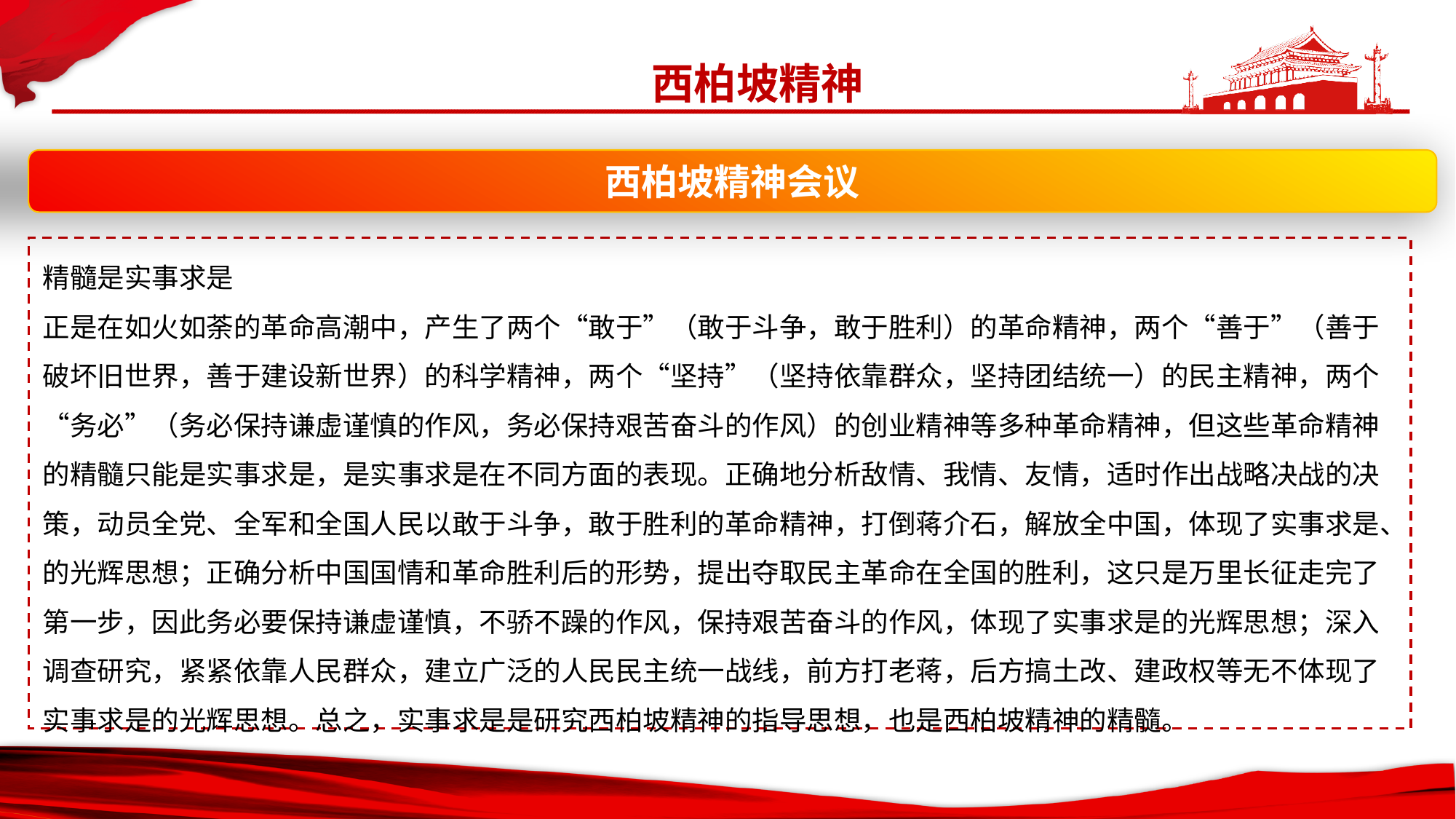

西柏坡精神
西柏坡精神会议

精髓是实事求是
正是在如火如荼的革命高潮中，产生了两个“敢于”（敢于斗争，敢于胜利）的革命精神，两个“善于”（善于破坏旧世界，善于建设新世界）的科学精神，两个“坚持”（坚持依靠群众，坚持团结统一）的民主精神，两个“务必”（务必保持谦虚谨慎的作风，务必保持艰苦奋斗的作风）的创业精神等多种革命精神，但这些革命精神的精髓只能是实事求是，是实事求是在不同方面的表现。正确地分析敌情、我情、友情，适时作出战略决战的决策，动员全党、全军和全国人民以敢于斗争，敢于胜利的革命精神，打倒蒋介石，解放全中国，体现了实事求是、的光辉思想；正确分析中国国情和革命胜利后的形势，提出夺取民主革命在全国的胜利，这只是万里长征走完了第一步，因此务必要保持谦虚谨慎，不骄不躁的作风，保持艰苦奋斗的作风，体现了实事求是的光辉思想；深入调查研究，紧紧依靠人民群众，建立广泛的人民民主统一战线，前方打老蒋，后方搞土改、建政权等无不体现了实事求是的光辉思想。总之，实事求是是研究西柏坡精神的指导思想，也是西柏坡精神的精髓。